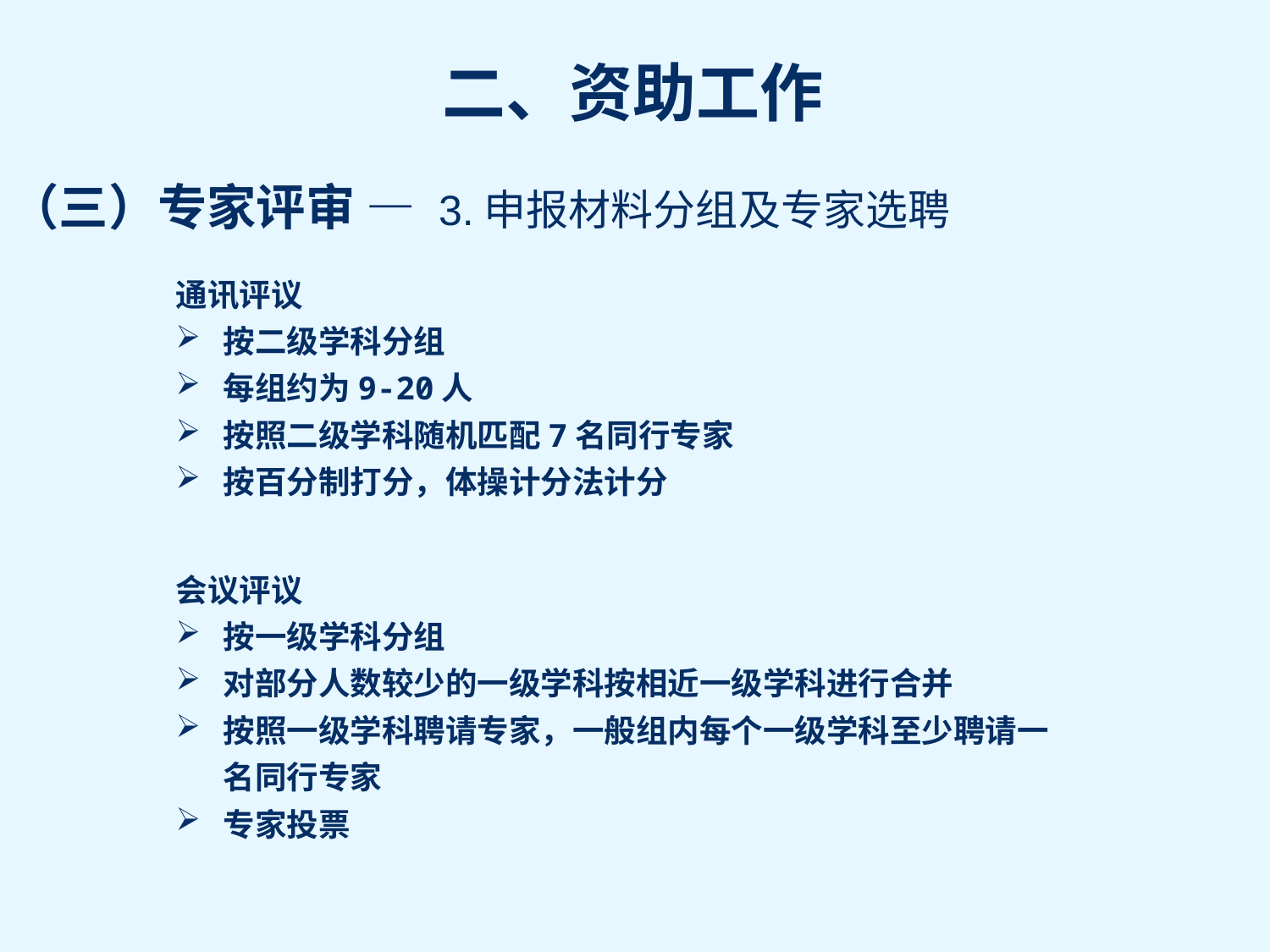

（三）专家评审 — 3.申报材料分组及专家选聘
通讯评议
按二级学科分组
每组约为9-20人
按照二级学科随机匹配7名同行专家
按百分制打分，体操计分法计分

会议评议
按一级学科分组
对部分人数较少的一级学科按相近一级学科进行合并
按照一级学科聘请专家，一般组内每个一级学科至少聘请一名同行专家
专家投票